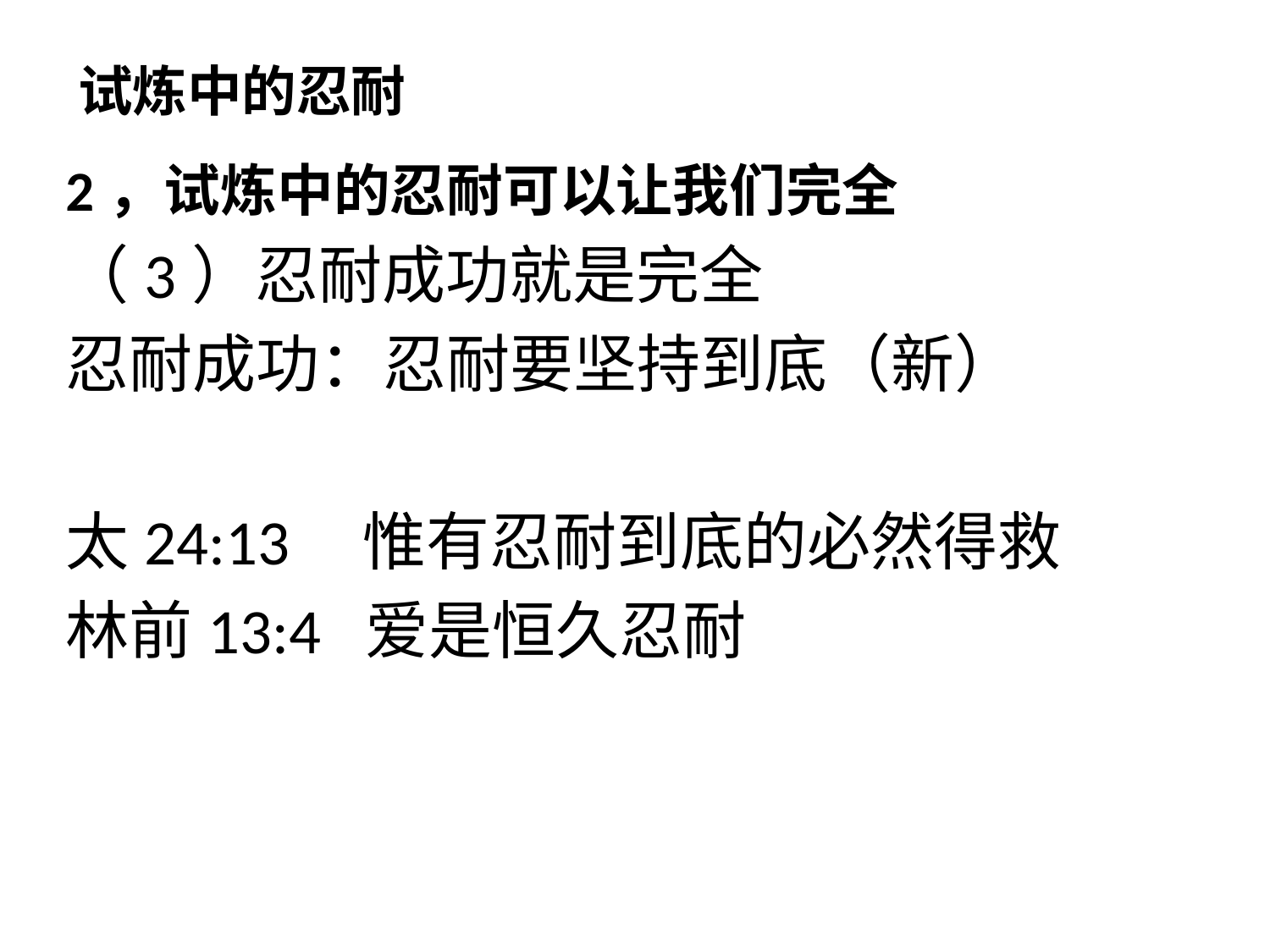

# 试炼中的忍耐
2，试炼中的忍耐可以让我们完全
（3）忍耐成功就是完全
忍耐成功：忍耐要坚持到底（新）

太24:13    惟有忍耐到底的必然得救
林前13:4  爱是恒久忍耐